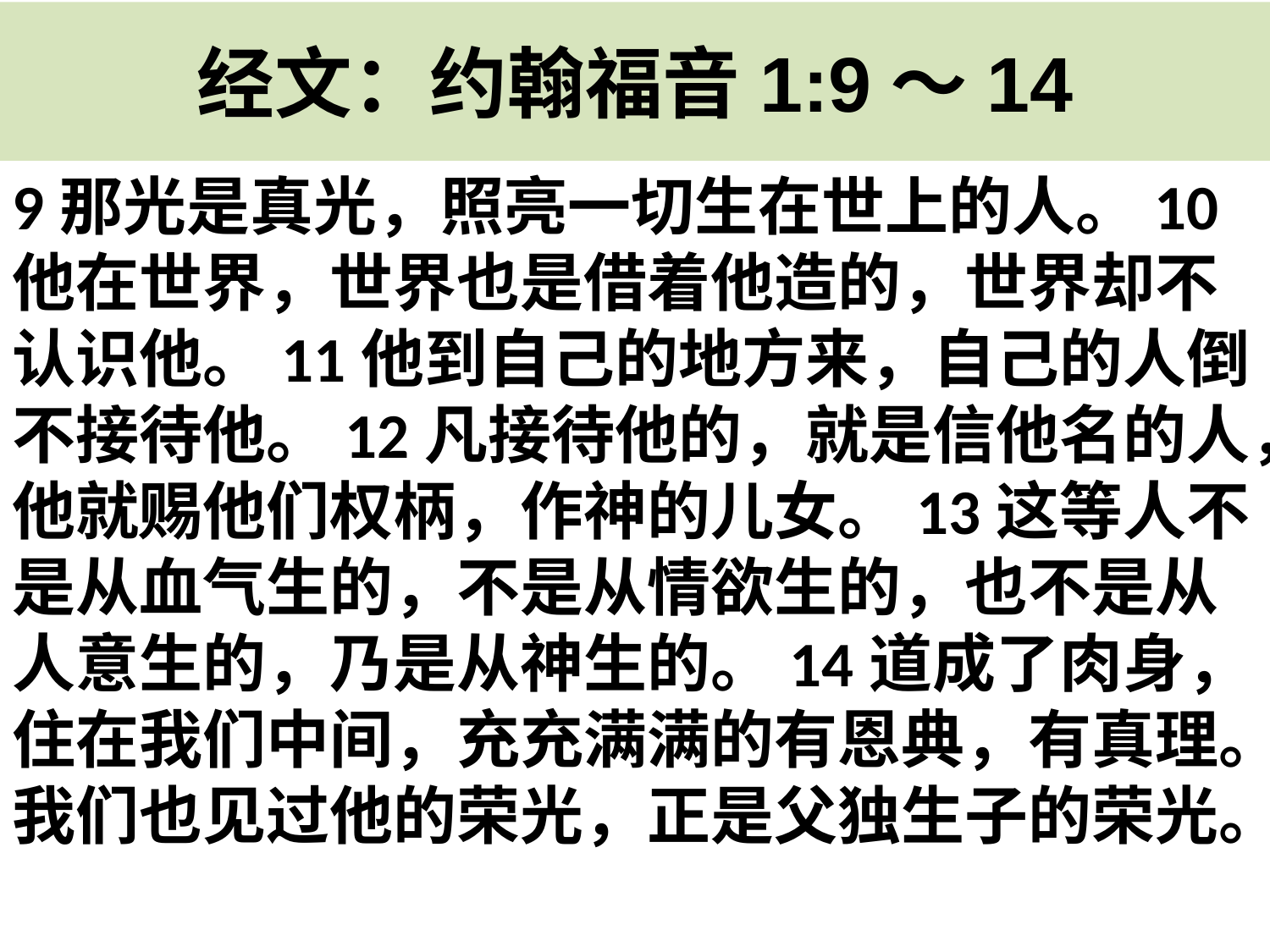

# 经文：约翰福音1:9～14
9那光是真光，照亮一切生在世上的人。10他在世界，世界也是借着他造的，世界却不认识他。11他到自己的地方来，自己的人倒不接待他。12凡接待他的，就是信他名的人，他就赐他们权柄，作神的儿女。13这等人不是从血气生的，不是从情欲生的，也不是从人意生的，乃是从神生的。14道成了肉身，住在我们中间，充充满满的有恩典，有真理。我们也见过他的荣光，正是父独生子的荣光。